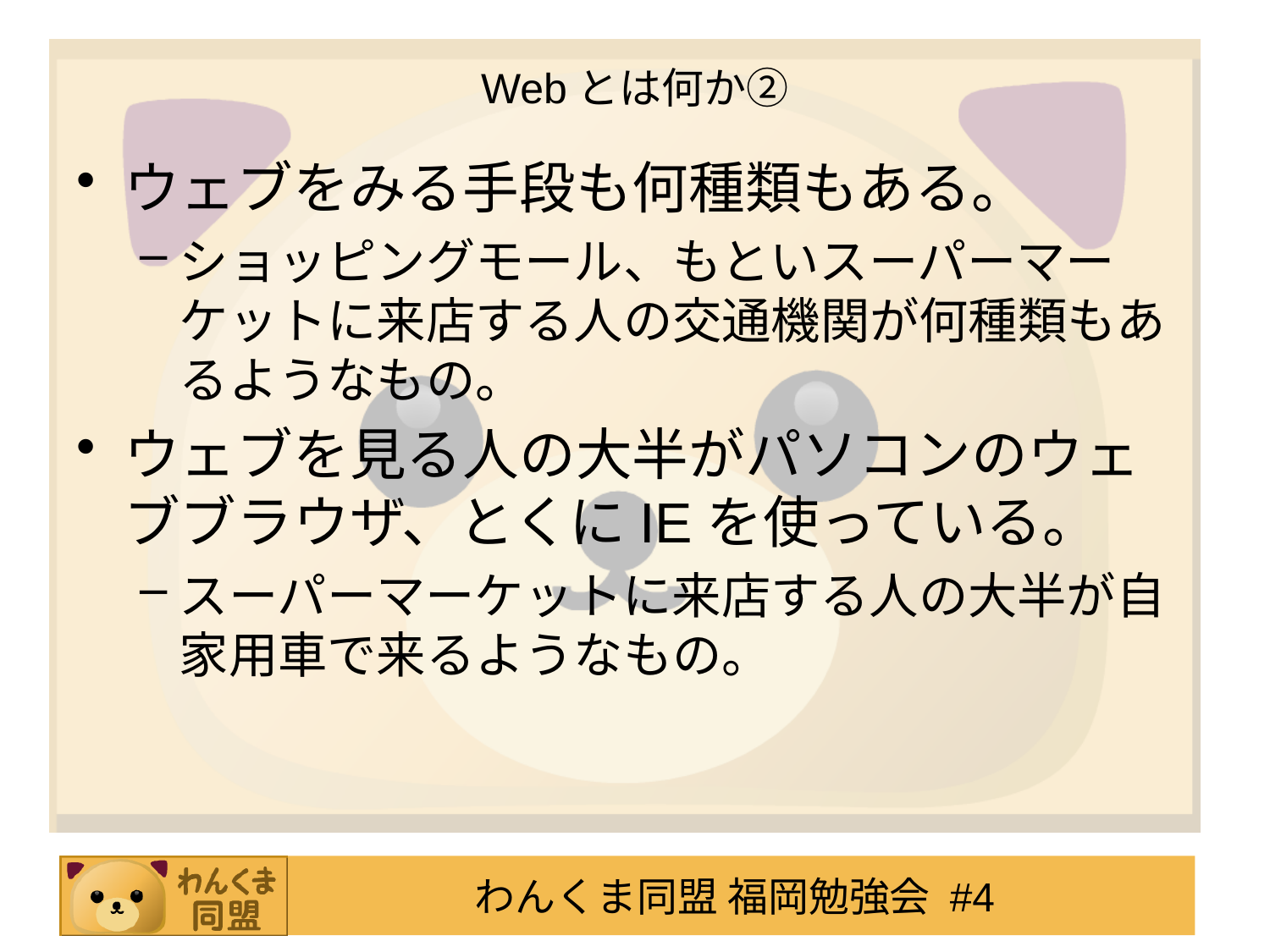

# Webとは何か②
ウェブをみる手段も何種類もある。
ショッピングモール、もといスーパーマーケットに来店する人の交通機関が何種類もあるようなもの。
ウェブを見る人の大半がパソコンのウェブブラウザ、とくにIEを使っている。
スーパーマーケットに来店する人の大半が自家用車で来るようなもの。